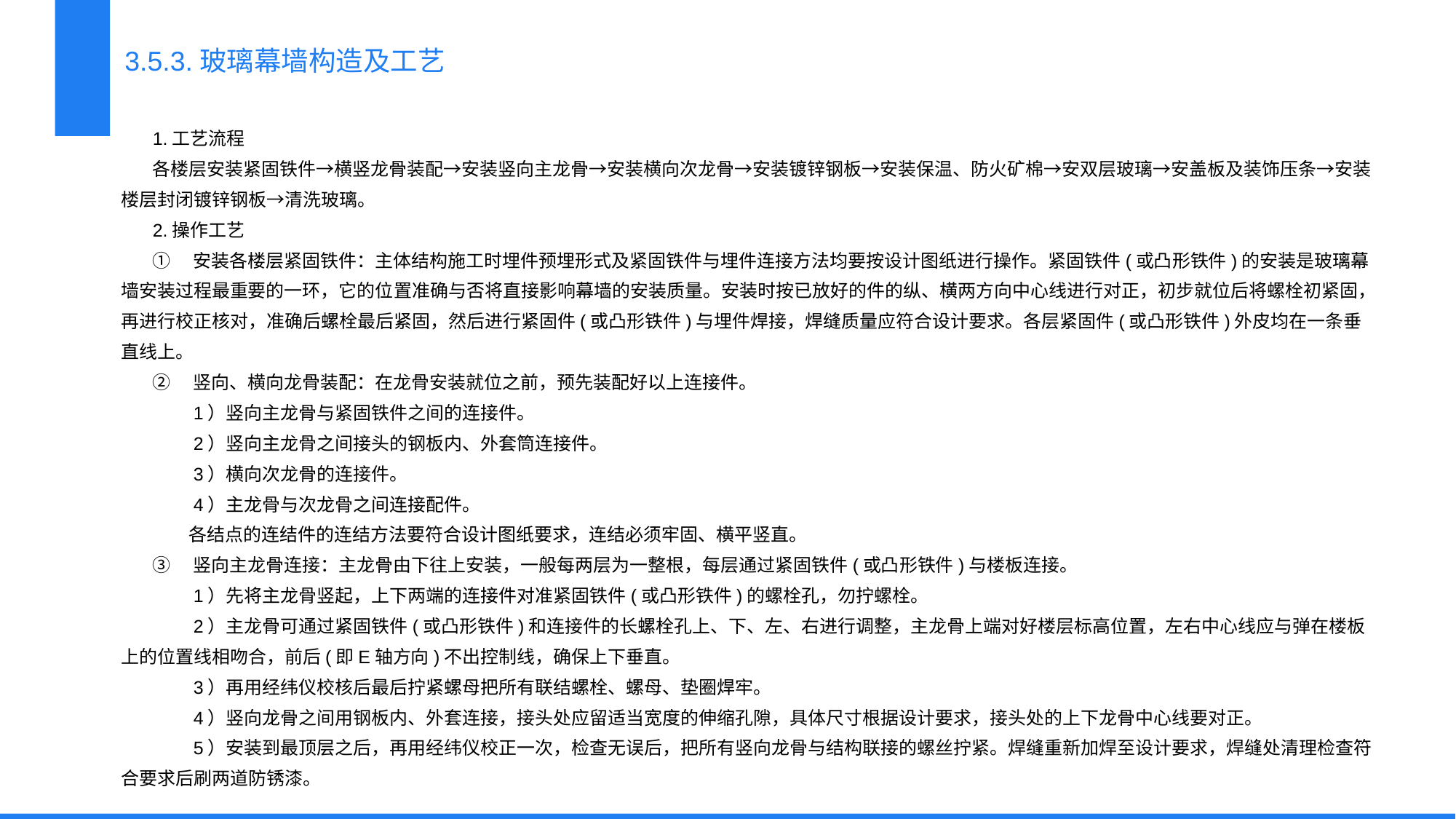

3.5.3.玻璃幕墙构造及工艺
1.工艺流程
各楼层安装紧固铁件→横竖龙骨装配→安装竖向主龙骨→安装横向次龙骨→安装镀锌钢板→安装保温、防火矿棉→安双层玻璃→安盖板及装饰压条→安装楼层封闭镀锌钢板→清洗玻璃。
2.操作工艺
①　安装各楼层紧固铁件：主体结构施工时埋件预埋形式及紧固铁件与埋件连接方法均要按设计图纸进行操作。紧固铁件(或凸形铁件)的安装是玻璃幕墙安装过程最重要的一环，它的位置准确与否将直接影响幕墙的安装质量。安装时按已放好的件的纵、横两方向中心线进行对正，初步就位后将螺栓初紧固，再进行校正核对，准确后螺栓最后紧固，然后进行紧固件(或凸形铁件)与埋件焊接，焊缝质量应符合设计要求。各层紧固件(或凸形铁件)外皮均在一条垂直线上。
②　竖向、横向龙骨装配：在龙骨安装就位之前，预先装配好以上连接件。
　　1）竖向主龙骨与紧固铁件之间的连接件。
　　2）竖向主龙骨之间接头的钢板内、外套筒连接件。
　　3）横向次龙骨的连接件。
　　4）主龙骨与次龙骨之间连接配件。
　　各结点的连结件的连结方法要符合设计图纸要求，连结必须牢固、横平竖直。
③　竖向主龙骨连接：主龙骨由下往上安装，一般每两层为一整根，每层通过紧固铁件(或凸形铁件)与楼板连接。
　　1）先将主龙骨竖起，上下两端的连接件对准紧固铁件(或凸形铁件)的螺栓孔，勿拧螺栓。
　　2）主龙骨可通过紧固铁件(或凸形铁件)和连接件的长螺栓孔上、下、左、右进行调整，主龙骨上端对好楼层标高位置，左右中心线应与弹在楼板上的位置线相吻合，前后(即E轴方向)不出控制线，确保上下垂直。
　　3）再用经纬仪校核后最后拧紧螺母把所有联结螺栓、螺母、垫圈焊牢。
　　4）竖向龙骨之间用钢板内、外套连接，接头处应留适当宽度的伸缩孔隙，具体尺寸根据设计要求，接头处的上下龙骨中心线要对正。
　　5）安装到最顶层之后，再用经纬仪校正一次，检查无误后，把所有竖向龙骨与结构联接的螺丝拧紧。焊缝重新加焊至设计要求，焊缝处清理检查符合要求后刷两道防锈漆。